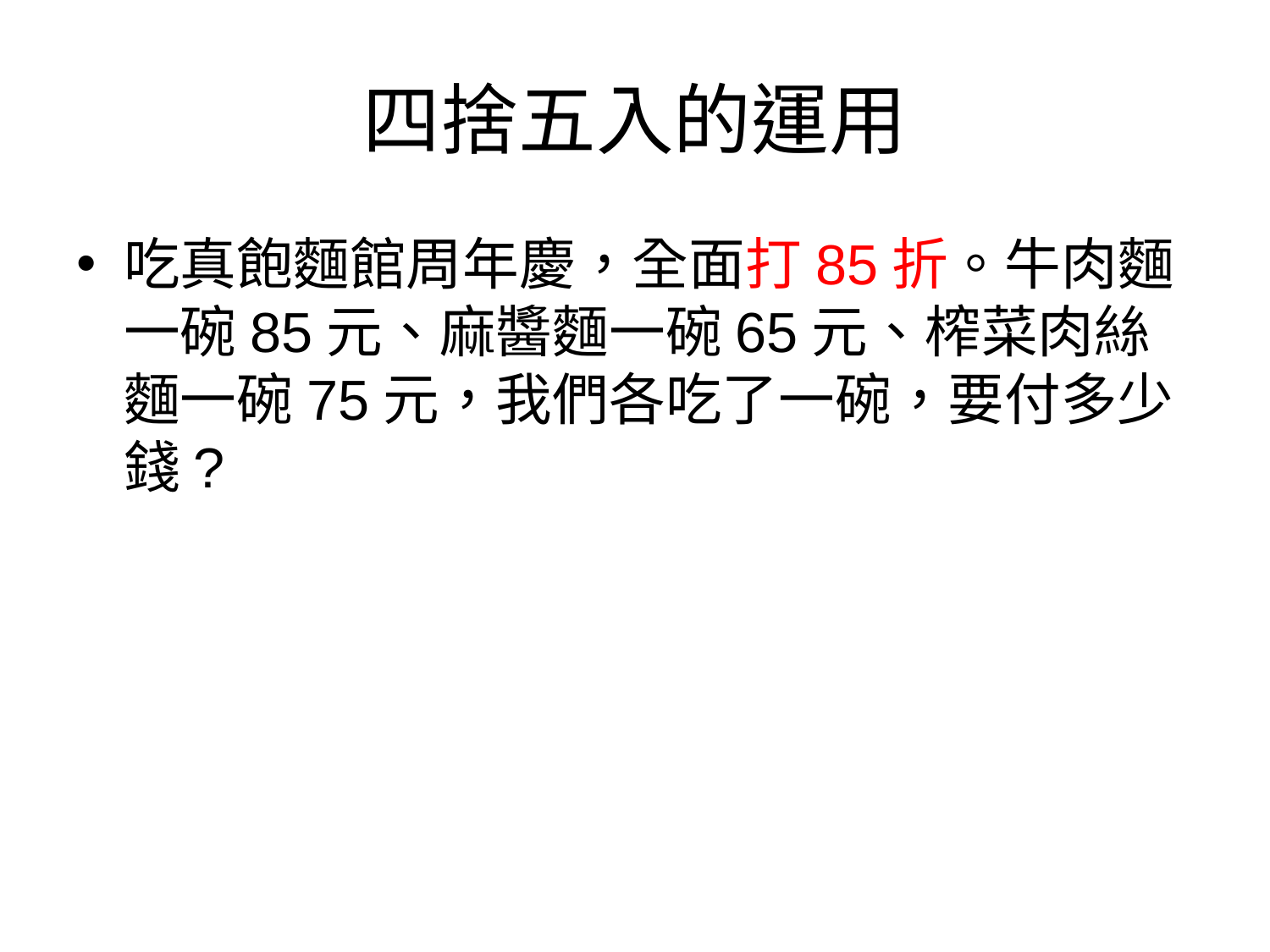

# 四捨五入的運用
吃真飽麵館周年慶，全面打85折。牛肉麵一碗85元、麻醬麵一碗65元、榨菜肉絲麵一碗75元，我們各吃了一碗，要付多少錢?